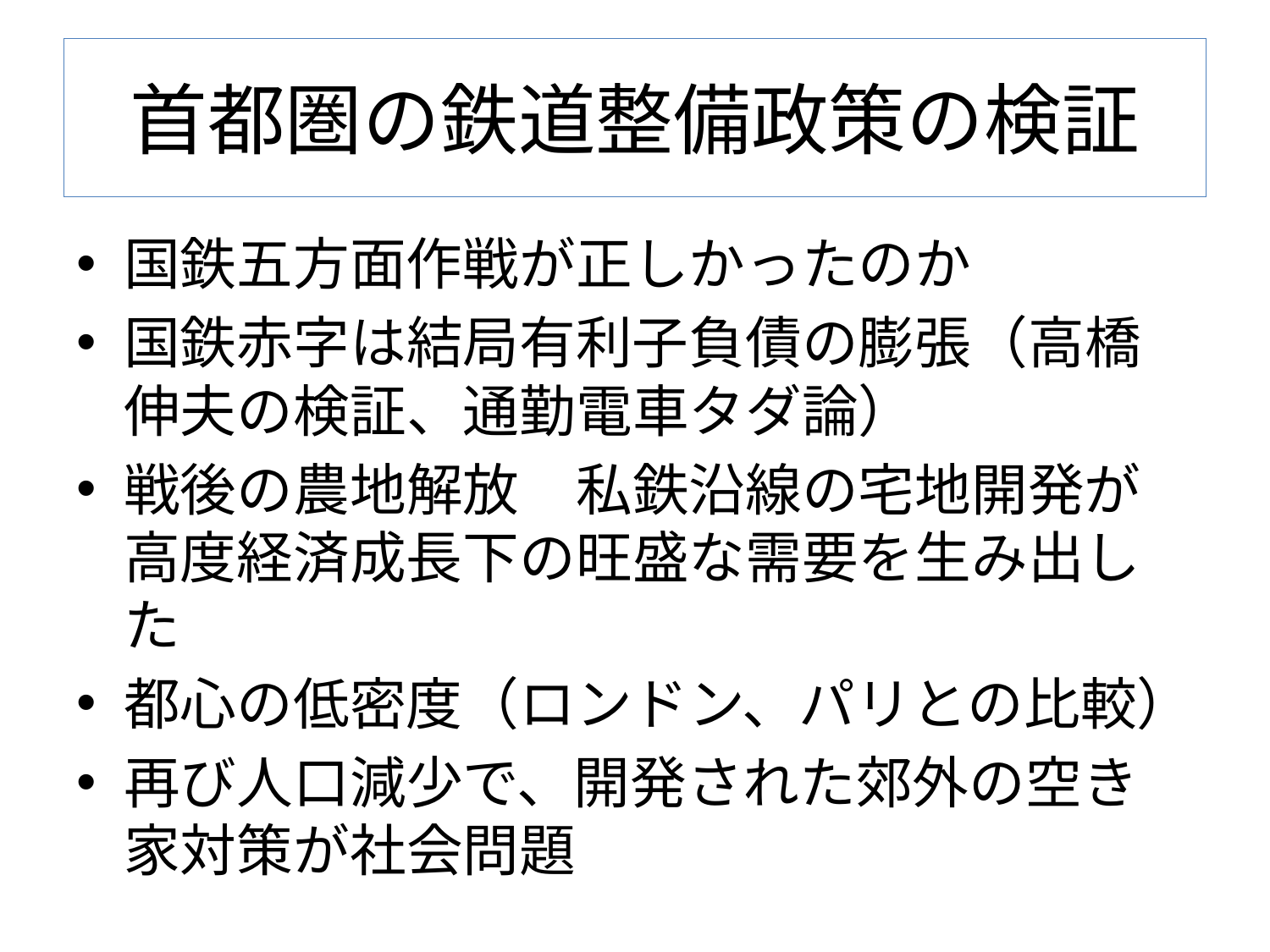

# 首都圏の鉄道整備政策の検証
国鉄五方面作戦が正しかったのか
国鉄赤字は結局有利子負債の膨張（高橋伸夫の検証、通勤電車タダ論）
戦後の農地解放　私鉄沿線の宅地開発が高度経済成長下の旺盛な需要を生み出した
都心の低密度（ロンドン、パリとの比較）
再び人口減少で、開発された郊外の空き家対策が社会問題